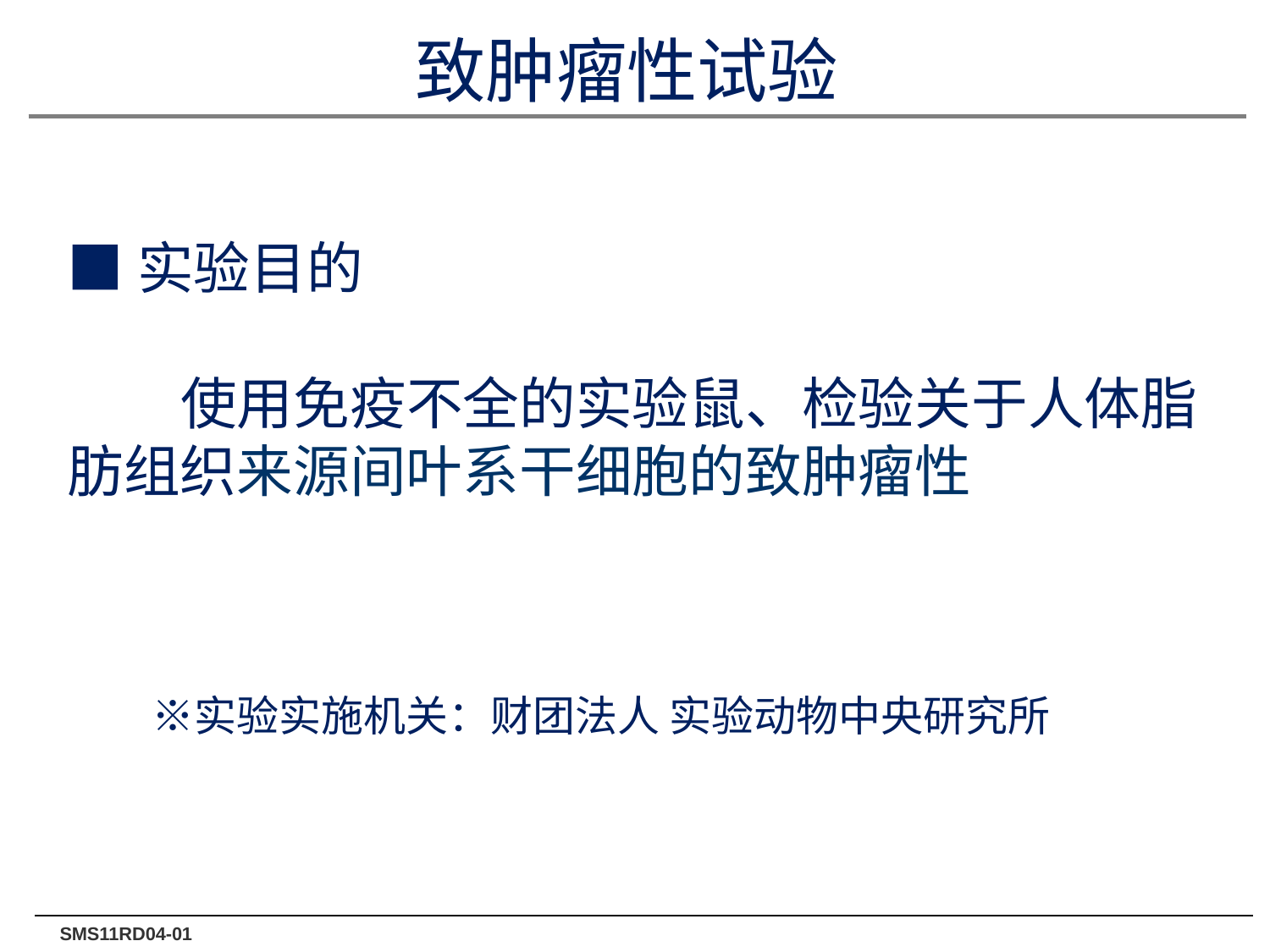

致肿瘤性试验
■实验目的

　　使用免疫不全的实验鼠、检验关于人体脂肪组织来源间叶系干细胞的致肿瘤性

　　※实验实施机关：财团法人 实验动物中央研究所